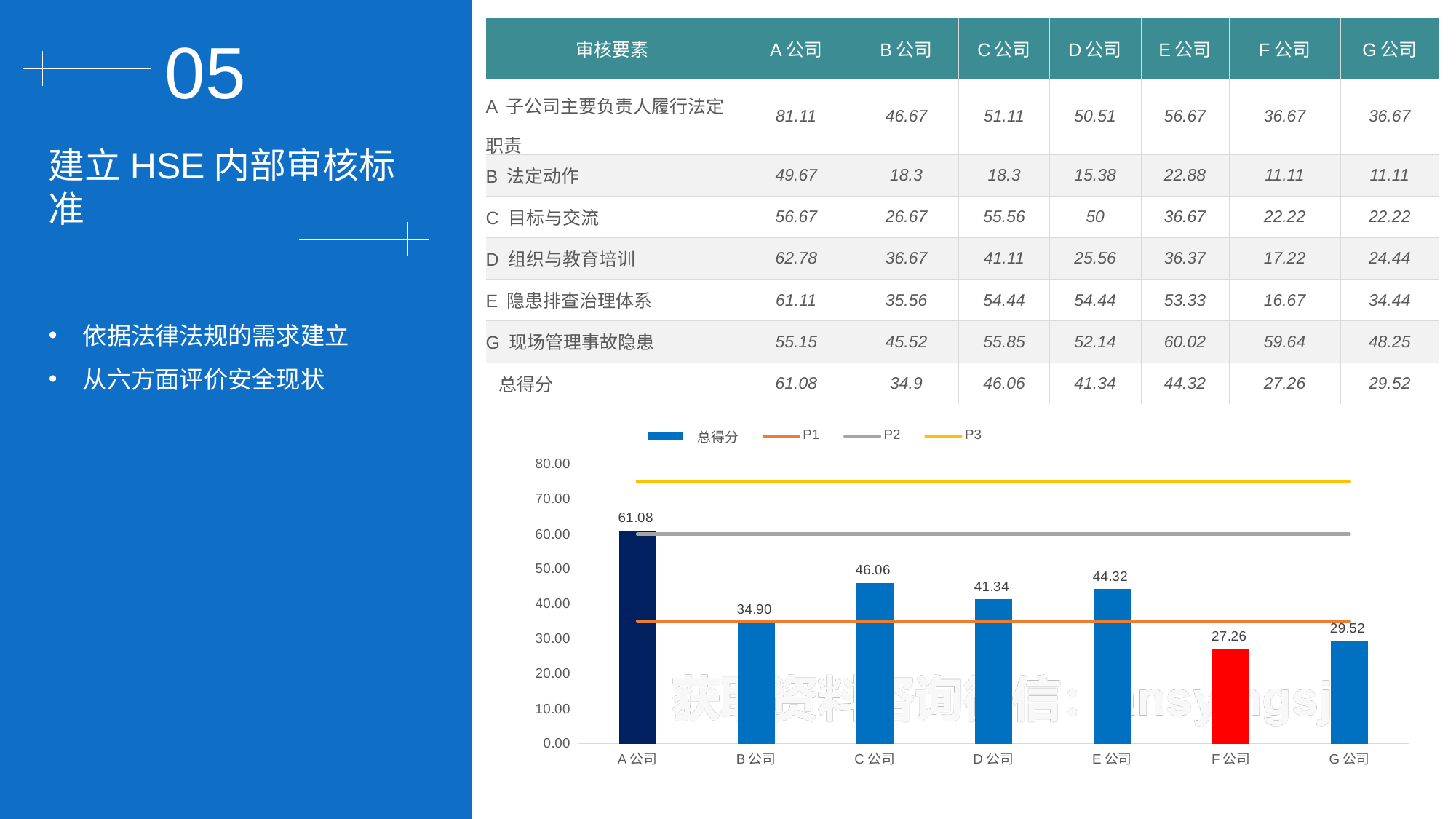

| 审核要素 | A公司 | B公司 | C公司 | D公司 | E公司 | F公司 | G公司 |
| --- | --- | --- | --- | --- | --- | --- | --- |
| A 子公司主要负责人履行法定职责 | 81.11 | 46.67 | 51.11 | 50.51 | 56.67 | 36.67 | 36.67 |
| B 法定动作 | 49.67 | 18.3 | 18.3 | 15.38 | 22.88 | 11.11 | 11.11 |
| C 目标与交流 | 56.67 | 26.67 | 55.56 | 50 | 36.67 | 22.22 | 22.22 |
| D 组织与教育培训 | 62.78 | 36.67 | 41.11 | 25.56 | 36.37 | 17.22 | 24.44 |
| E 隐患排查治理体系 | 61.11 | 35.56 | 54.44 | 54.44 | 53.33 | 16.67 | 34.44 |
| G 现场管理事故隐患 | 55.15 | 45.52 | 55.85 | 52.14 | 60.02 | 59.64 | 48.25 |
| 总得分 | 61.08 | 34.9 | 46.06 | 41.34 | 44.32 | 27.26 | 29.52 |
05
建立HSE内部审核标准
依据法律法规的需求建立
从六方面评价安全现状

### Chart

| Category |   总得分 | P1 | P2 | P3 |
|---|---|---|---|---|
| A公司 | 61.0816666666667 | 35.0 | 60.0 | 75.0 |
| B公司 | 34.8983333333333 | 35.0 | 60.0 | 75.0 |
| C公司 | 46.0616666666667 | 35.0 | 60.0 | 75.0 |
| D公司 | 41.3383333333333 | 35.0 | 60.0 | 75.0 |
| E公司 | 44.3233333333333 | 35.0 | 60.0 | 75.0 |
| F公司 | 27.255 | 35.0 | 60.0 | 75.0 |
| G公司 | 29.5216666666667 | 35.0 | 60.0 | 75.0 |